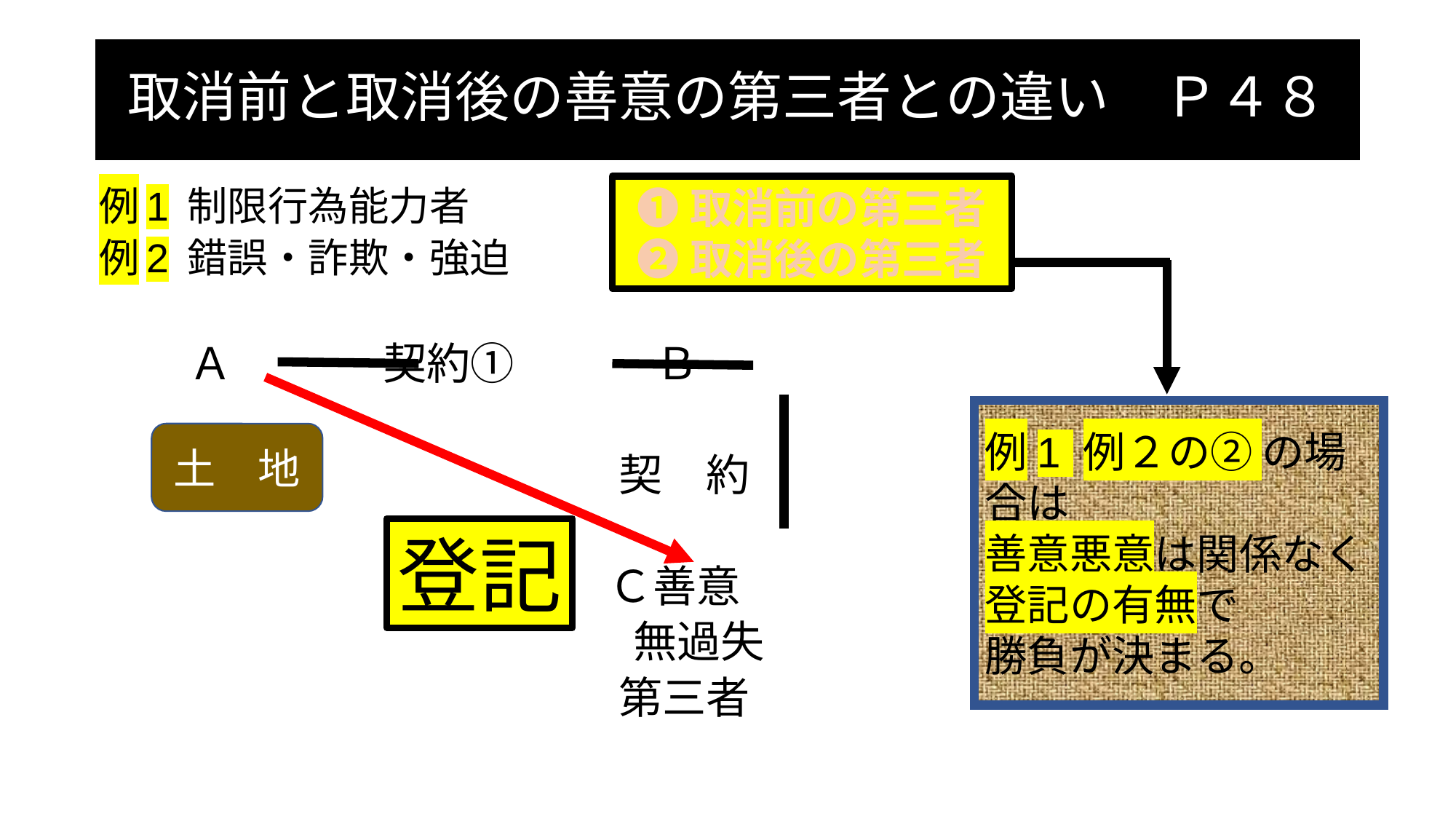

# 取消前と取消後の善意の第三者との違い　Ｐ４８
❶取消前の第三者
❷取消後の第三者
例1 制限行為能力者
例2 錯誤・詐欺・強迫

　　 Ａ　　　  契約①　　　 Ｂ

　　　　　　　　　　　    契　約

　　　　　　　　　　　   Ｃ善意
　　　　　　　　　　　　 無過失
　　　　　　　　　　　    第三者

例1 例２の② の場合は
善意悪意は関係なく
登記の有無で
勝負が決まる。
土　地
登記